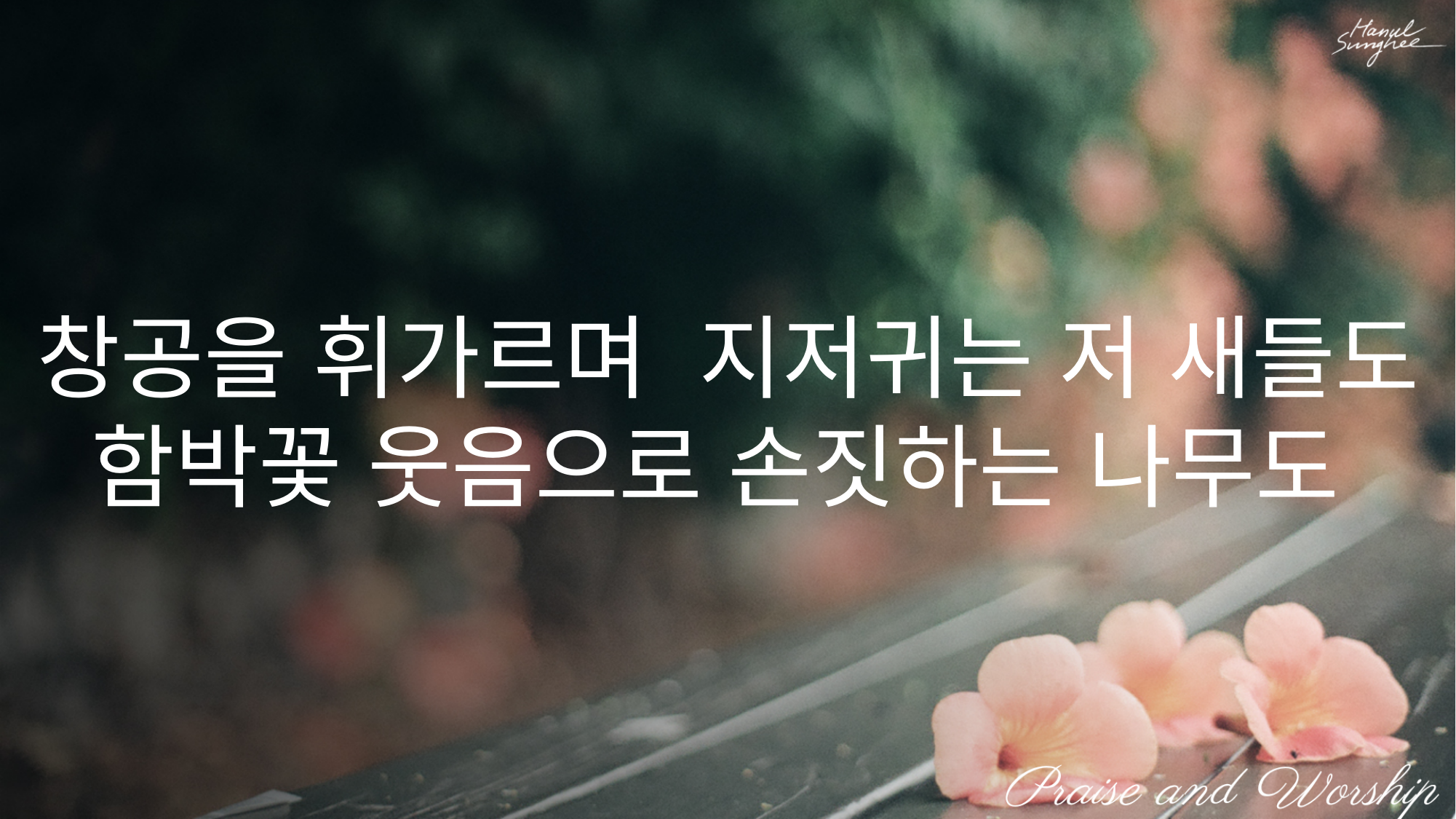

창공을 휘가르며  지저귀는 저 새들도
함박꽃 웃음으로 손짓하는 나무도